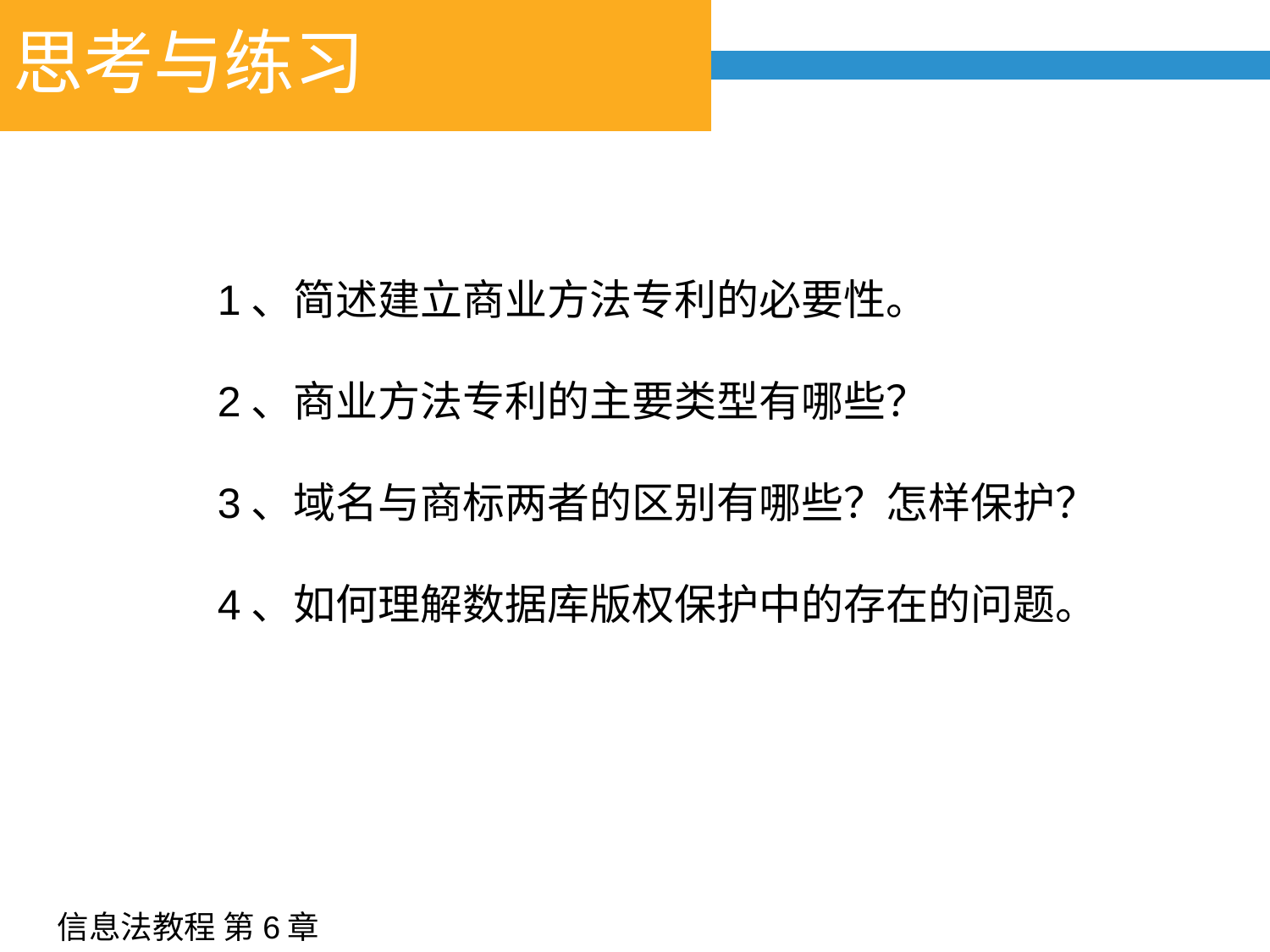

# 思考与练习

1、简述建立商业方法专利的必要性。

2、商业方法专利的主要类型有哪些？

3、域名与商标两者的区别有哪些？怎样保护？

4、如何理解数据库版权保护中的存在的问题。

信息法教程 第6章